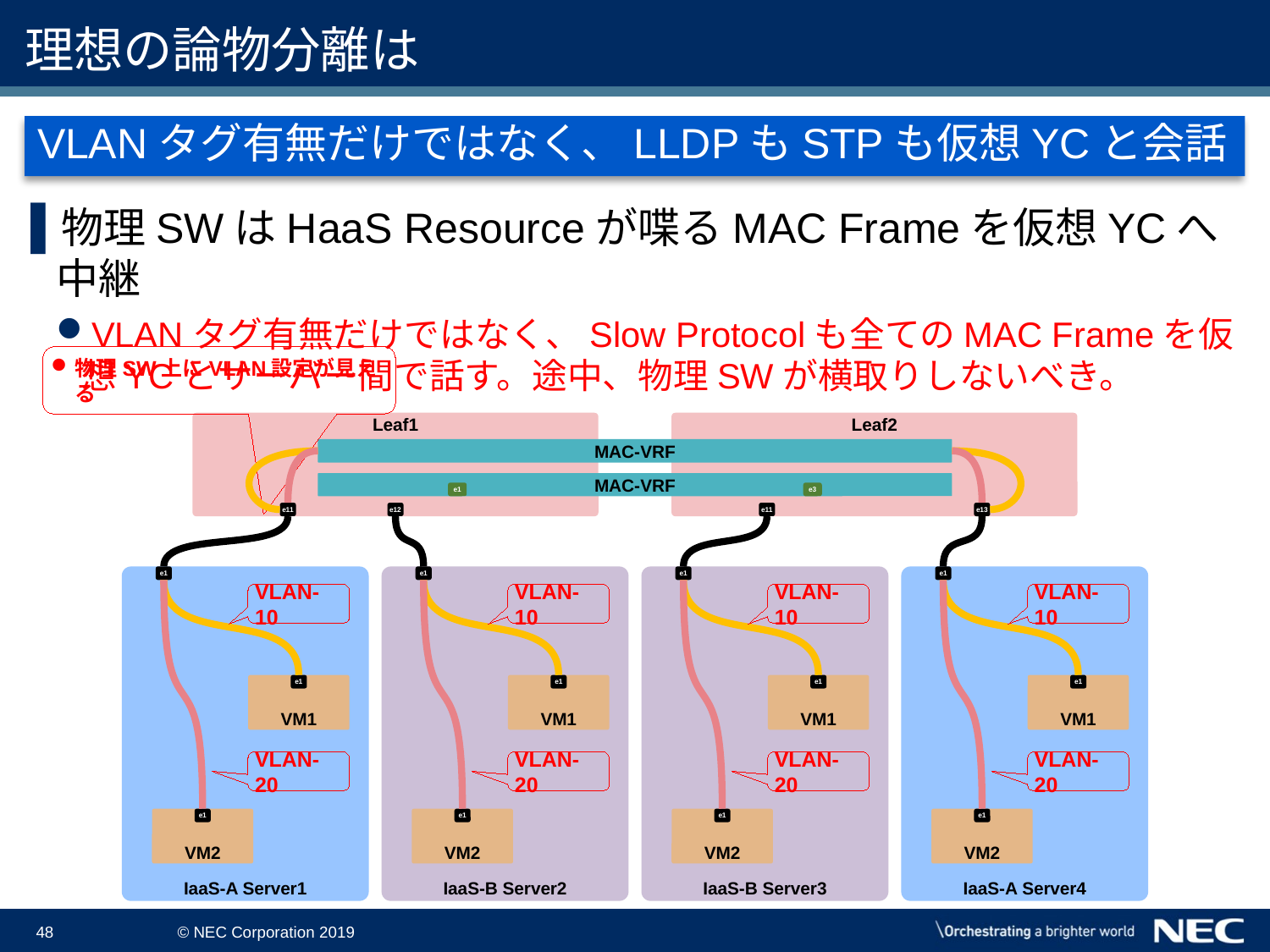

# 理想の論物分離は
VLANタグ有無だけではなく、LLDPもSTPも仮想YCと会話
物理SWはHaaS Resourceが喋るMAC Frameを仮想YCへ中継
VLANタグ有無だけではなく、Slow Protocolも全てのMAC Frameを仮想YCとサーバー間で話す。途中、物理SWが横取りしないべき。
物理SW上にVLAN設定が見える
Leaf1
e11
e12
Leaf2
e11
e13
MAC-VRF
MAC-VRF
e1
e3
e1
IaaS-A Server1
VLAN-10
e1
VM1
VLAN-20
e1
VM2
e1
IaaS-B Server2
VLAN-10
e1
VM1
VLAN-20
e1
VM2
e1
IaaS-B Server3
VLAN-10
e1
VM1
VLAN-20
e1
VM2
e1
IaaS-A Server4
VLAN-10
e1
VM1
VLAN-20
e1
VM2